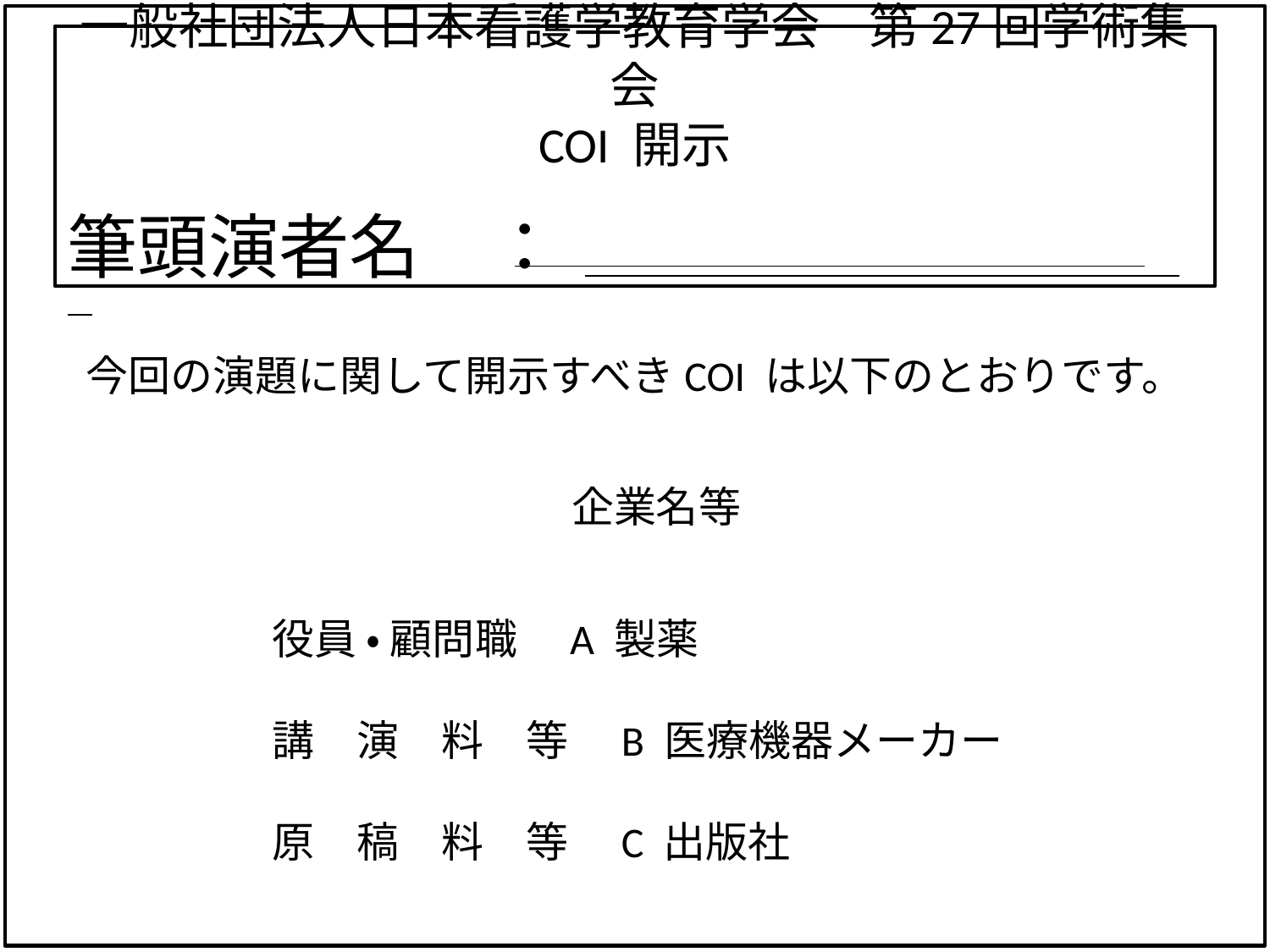

一般社団法人日本看護学教育学会　第27回学術集会
COI 開示

筆頭演者名　：
今回の演題に関して開示すべきCOI は以下のとおりです。
企業名等
役員 ・ 顧問職　A 製薬

講　演　料　等　B 医療機器メーカー

原　稿　料　等　C 出版社